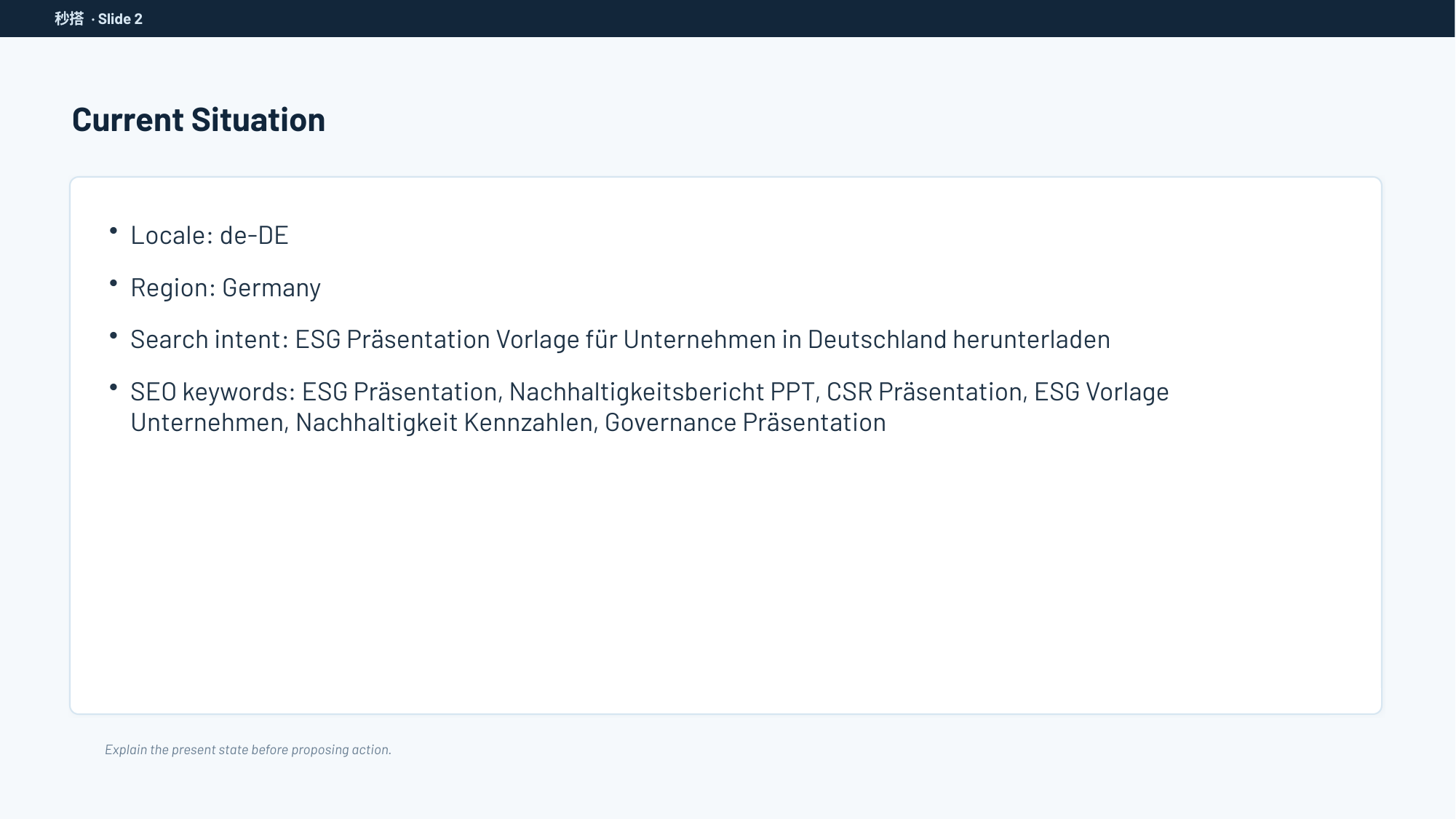

秒搭 · Slide 2
Current Situation

Locale: de-DE
Region: Germany
Search intent: ESG Präsentation Vorlage für Unternehmen in Deutschland herunterladen
SEO keywords: ESG Präsentation, Nachhaltigkeitsbericht PPT, CSR Präsentation, ESG Vorlage Unternehmen, Nachhaltigkeit Kennzahlen, Governance Präsentation
Explain the present state before proposing action.